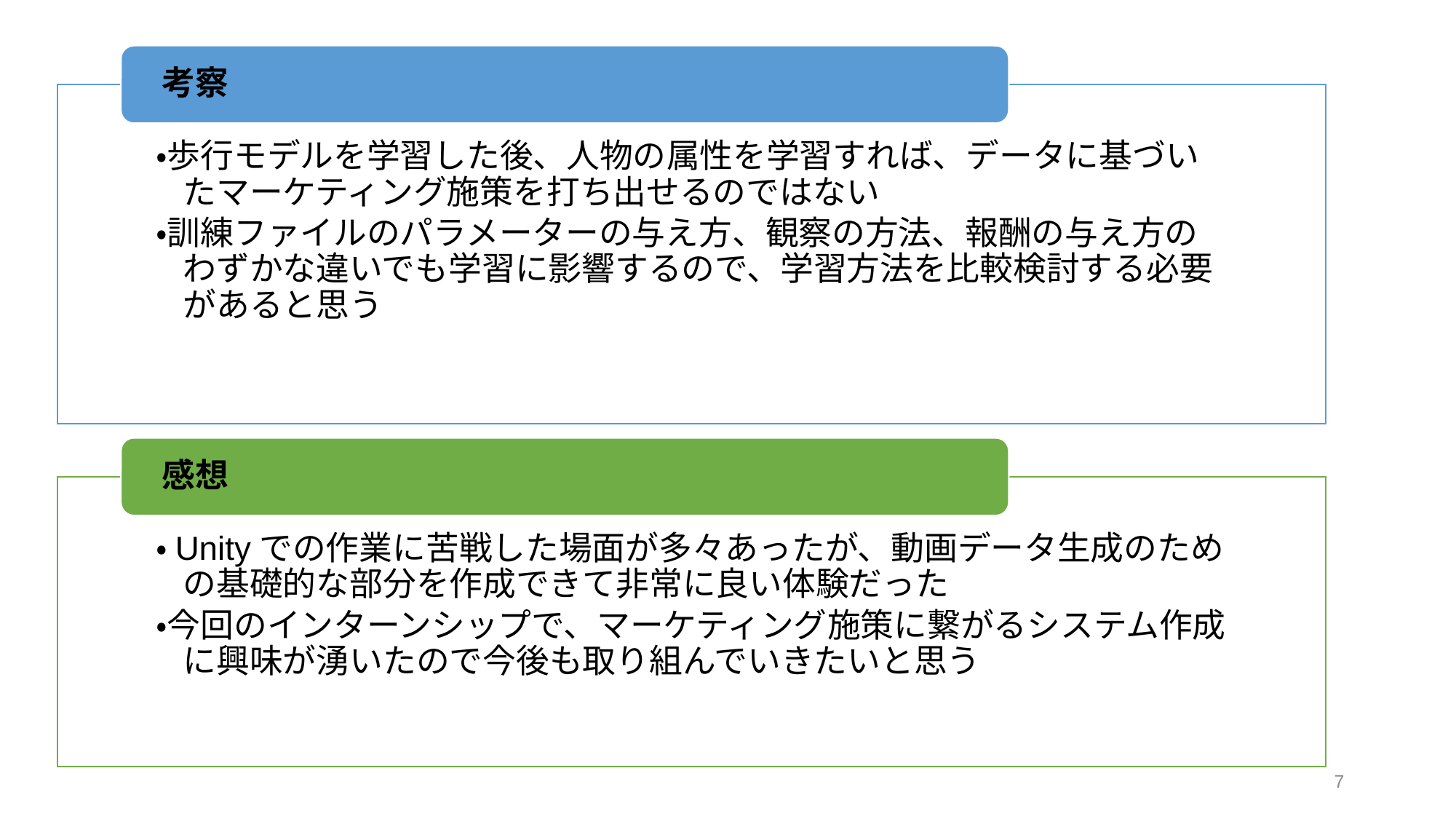

・歩行モデルを学習した後、人物の属性を学習すれば、データに基づいたマーケティング施策を打ち出せるのではない
・訓練ファイルのパラメーターの与え方、観察の方法、報酬の与え方のわずかな違いでも学習に影響するので、学習方法を比較検討する必要があると思う
考察
・Unityでの作業に苦戦した場面が多々あったが、動画データ生成のための基礎的な部分を作成できて非常に良い体験だった
・今回のインターンシップで、マーケティング施策に繋がるシステム作成に興味が湧いたので今後も取り組んでいきたいと思う
感想
7